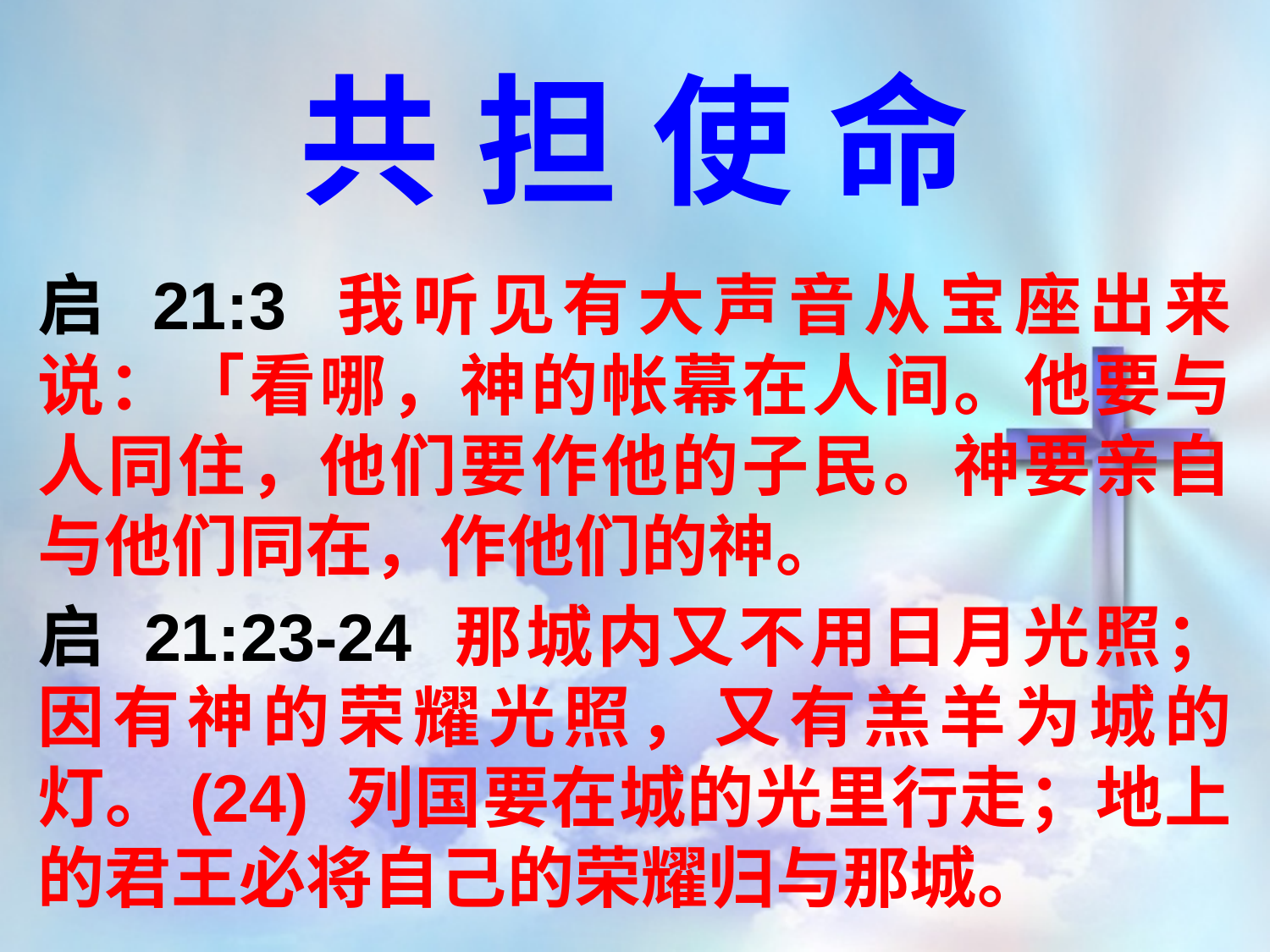

共担使命
启 21:3 我听见有大声音从宝座出来说：「看哪，神的帐幕在人间。他要与人同住，他们要作他的子民。神要亲自与他们同在，作他们的神。
启 21:23-24 那城内又不用日月光照；因有神的荣耀光照，又有羔羊为城的灯。(24) 列国要在城的光里行走；地上的君王必将自己的荣耀归与那城。